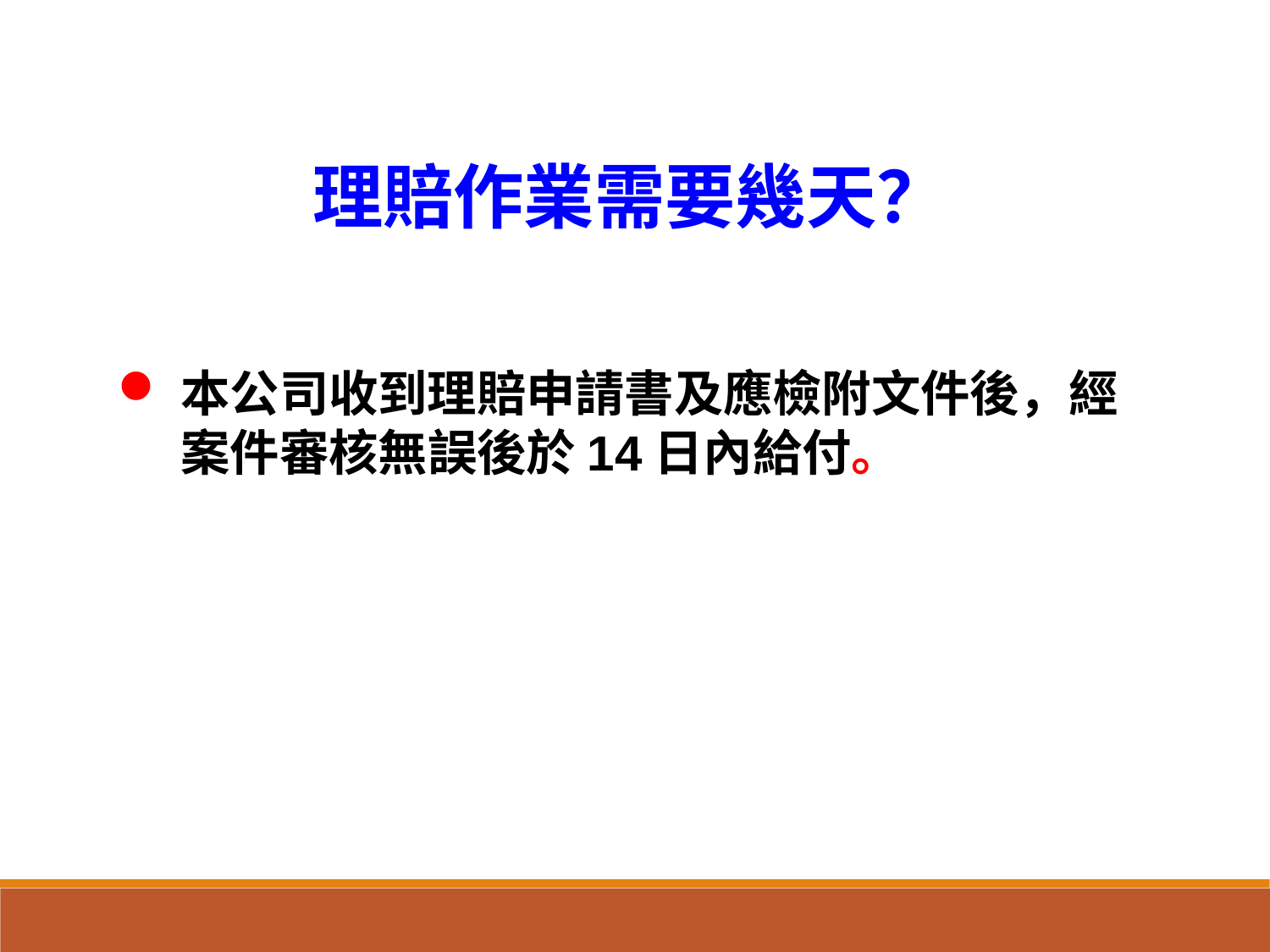

理賠作業需要幾天？
本公司收到理賠申請書及應檢附文件後，經案件審核無誤後於14日內給付。